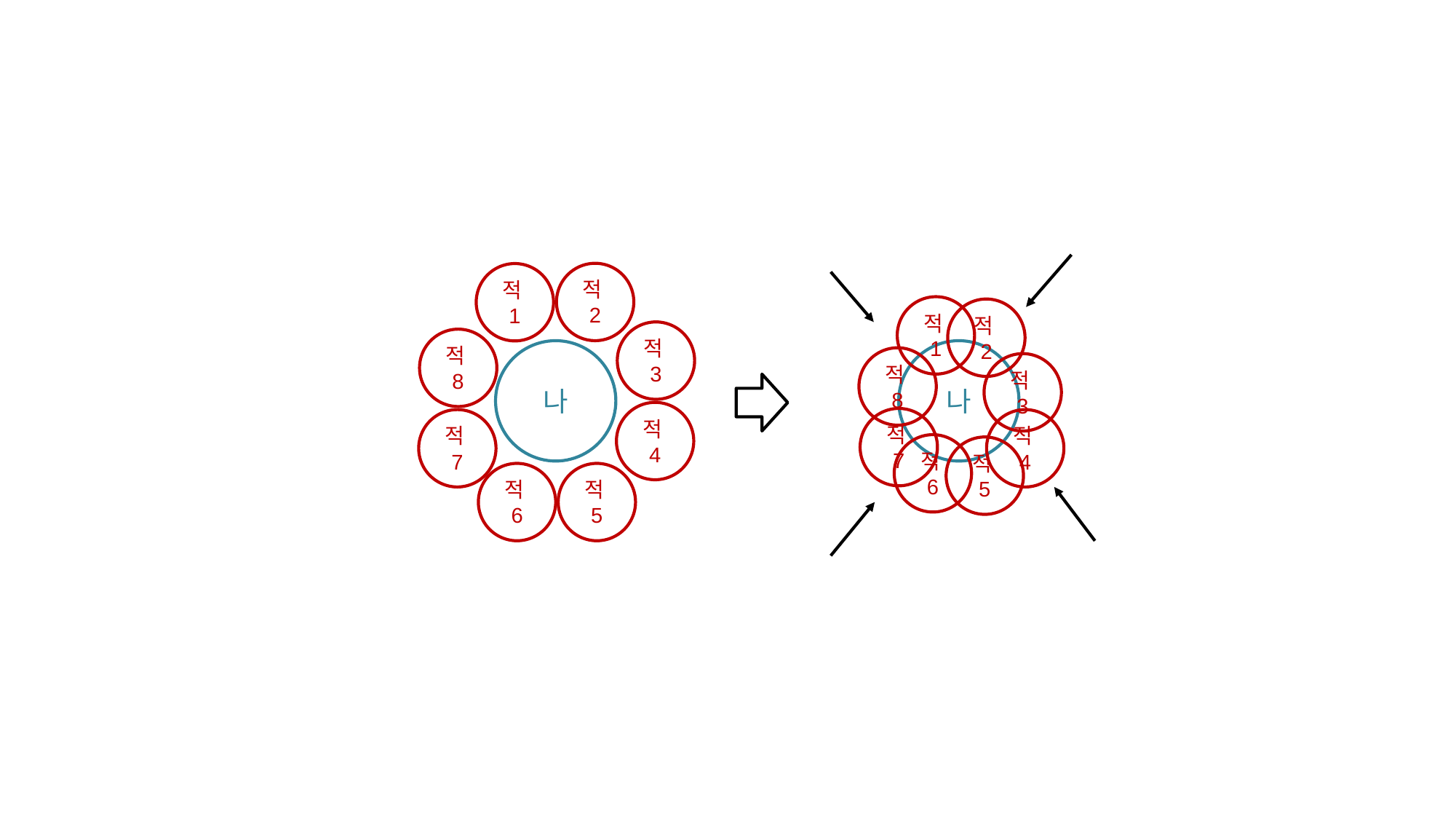

적2
적1
적1
적2
적3
적8
나
나
적8
적3

적4
적7
적7
적4
적6
적5
적6
적5